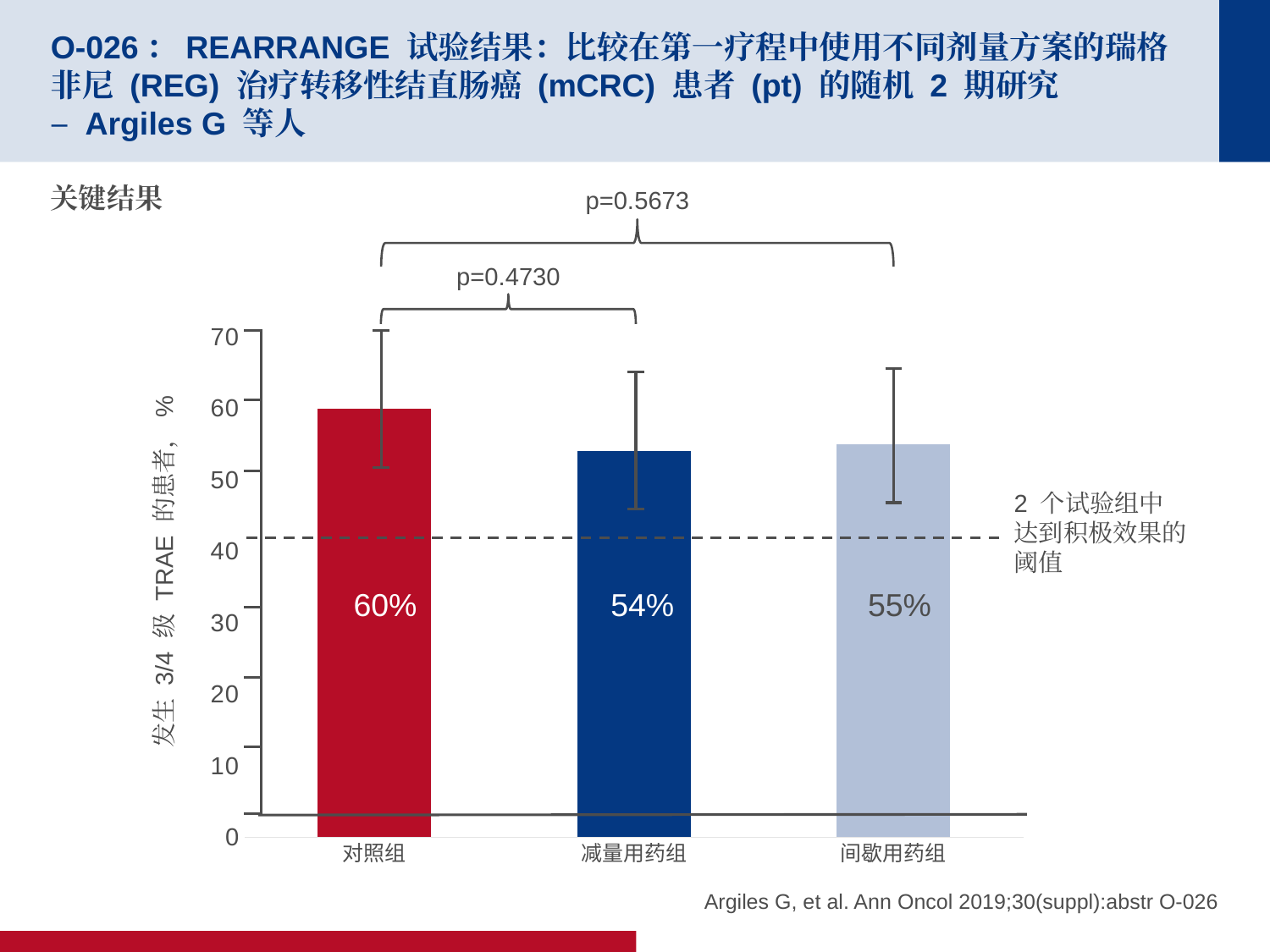

# O-026：REARRANGE 试验结果：比较在第一疗程中使用不同剂量方案的瑞格非尼 (REG) 治疗转移性结直肠癌 (mCRC) 患者 (pt) 的随机 2 期研究 – Argiles G 等人
关键结果

p=0.5673

p=0.4730

### Chart

| Category | Series 1 |
|---|---|
| 对照组 | 60.0 |
| 减量用药组 | 54.0 |
| 间歇用药组 | 55.0 |
2 个试验组中
达到积极效果的
阈值
发生 3/4 级 TRAE 的患者，%
60%
54%
55%
Argiles G, et al. Ann Oncol 2019;30(suppl):abstr O-026